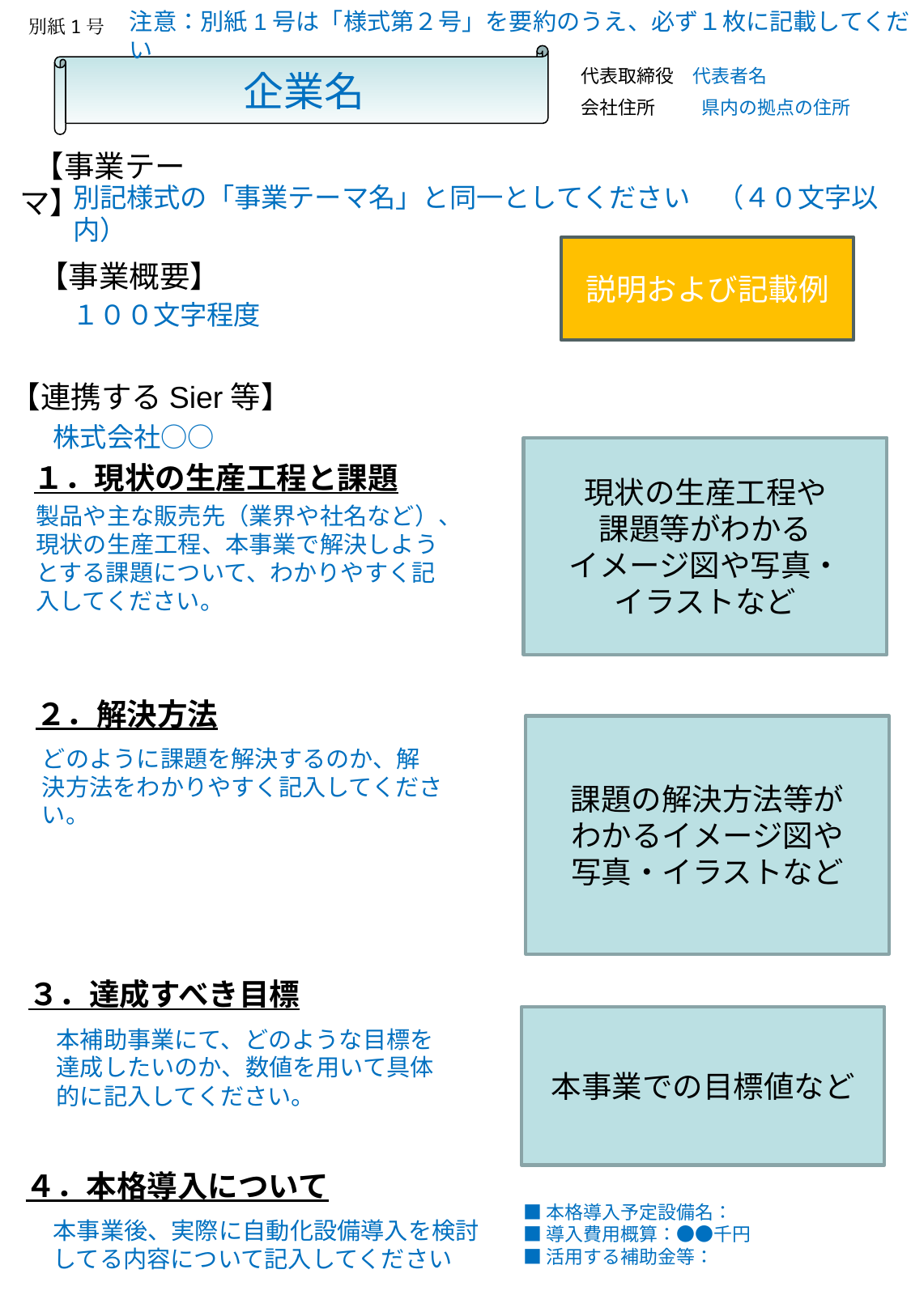

注意：別紙1号は「様式第２号」を要約のうえ、必ず１枚に記載してください
別紙1号
企業名
代表取締役　代表者名
会社住所　　  県内の拠点の住所
 【事業テーマ】
別記様式の「事業テーマ名」と同一としてください　（４０文字以内）
説明および記載例
 【事業概要】
１００文字程度
【連携するSier等】
株式会社○○
現状の生産工程や
課題等がわかる
イメージ図や写真・
イラストなど
１．現状の生産工程と課題
製品や主な販売先（業界や社名など）、現状の生産工程、本事業で解決しようとする課題について、わかりやすく記入してください。
２．解決方法
課題の解決方法等が
わかるイメージ図や
写真・イラストなど
どのように課題を解決するのか、解決方法をわかりやすく記入してください。
３．達成すべき目標
本事業での目標値など
本補助事業にて、どのような目標を達成したいのか、数値を用いて具体的に記入してください。
４．本格導入について
■本格導入予定設備名：
■導入費用概算：●●千円
■活用する補助金等：

本事業後、実際に自動化設備導入を検討してる内容について記入してください